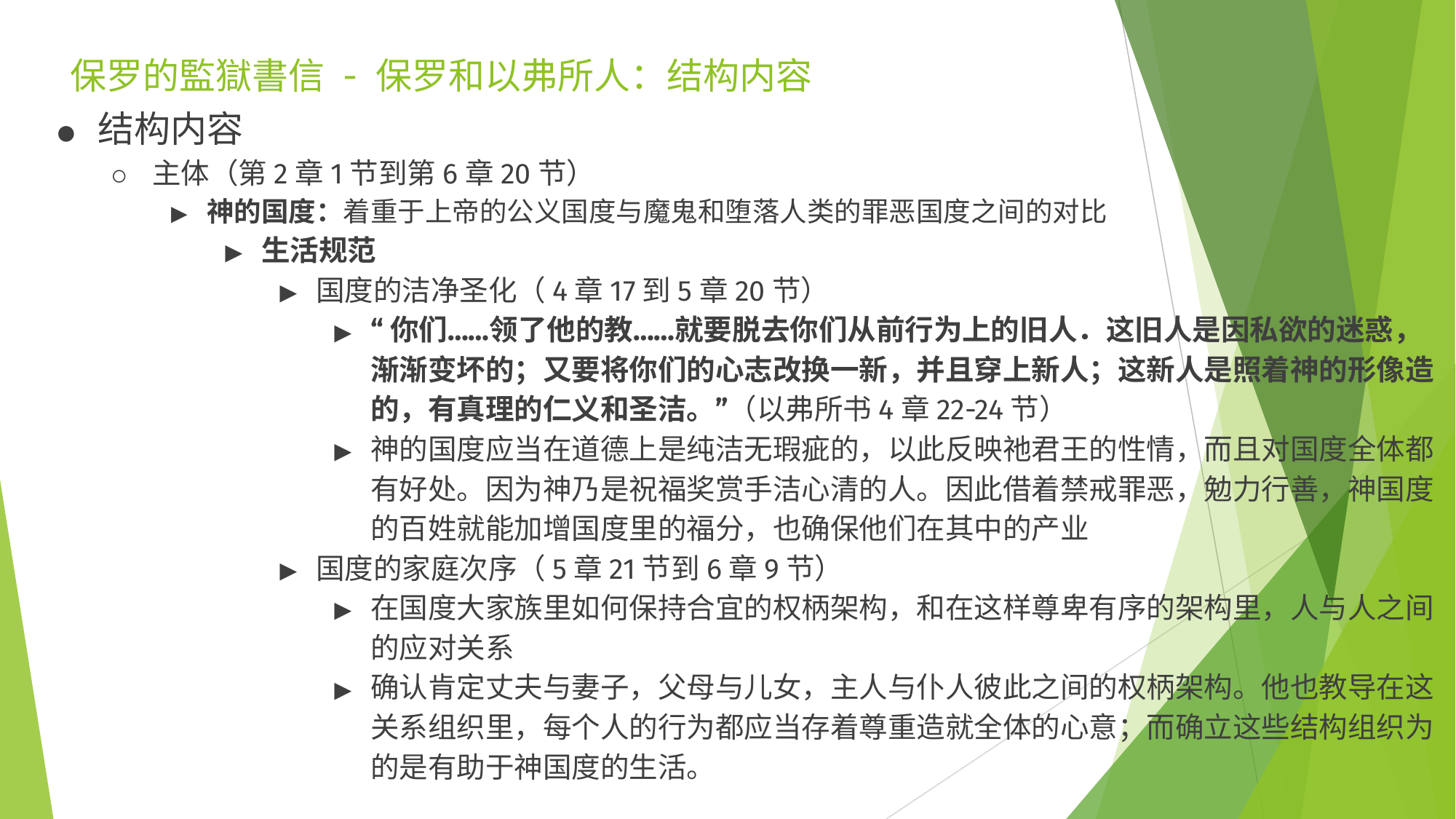

# 保罗的監獄書信 - 保罗和以弗所人：结构内容
结构内容
主体（第2章1节到第6章20节）
神的国度：着重于上帝的公义国度与魔鬼和堕落人类的罪恶国度之间的对比
生活规范
国度的洁净圣化（4章17到5章20节​​）
“你们……领了他的教……就要脱去你们从前行为上的旧人．这旧人是因私欲的迷惑，渐渐变坏的；又要将你们的心志改换一新，并且穿上新人；这新人是照着神的形像造的，有真理的仁义和圣洁。”（以弗所书4章22-24节）
神的国度应当在道德上是纯洁无瑕疵的，以此反映祂君王的性情，而且对国度全体都有好处。因为神乃是祝福奖赏手洁心清的人。因此借着禁戒罪恶，勉力行善，神国度的百姓就能加增国度里的福分，也确保他们在其中的产业
国度的家庭次序（5章21节到6章9节​​）
在国度大家族里如何保持合宜的权柄架构，和在这样尊卑有序的架构里，人与人之间的应对关系
确认肯定丈夫与妻子，父母与儿女，主人与仆人彼此之间的权柄架构。他也教导在这关系组织里，每个人的行为都应当存着尊重造就全体的心意；而确立这些结构组织为的是有助于神国度的生活。